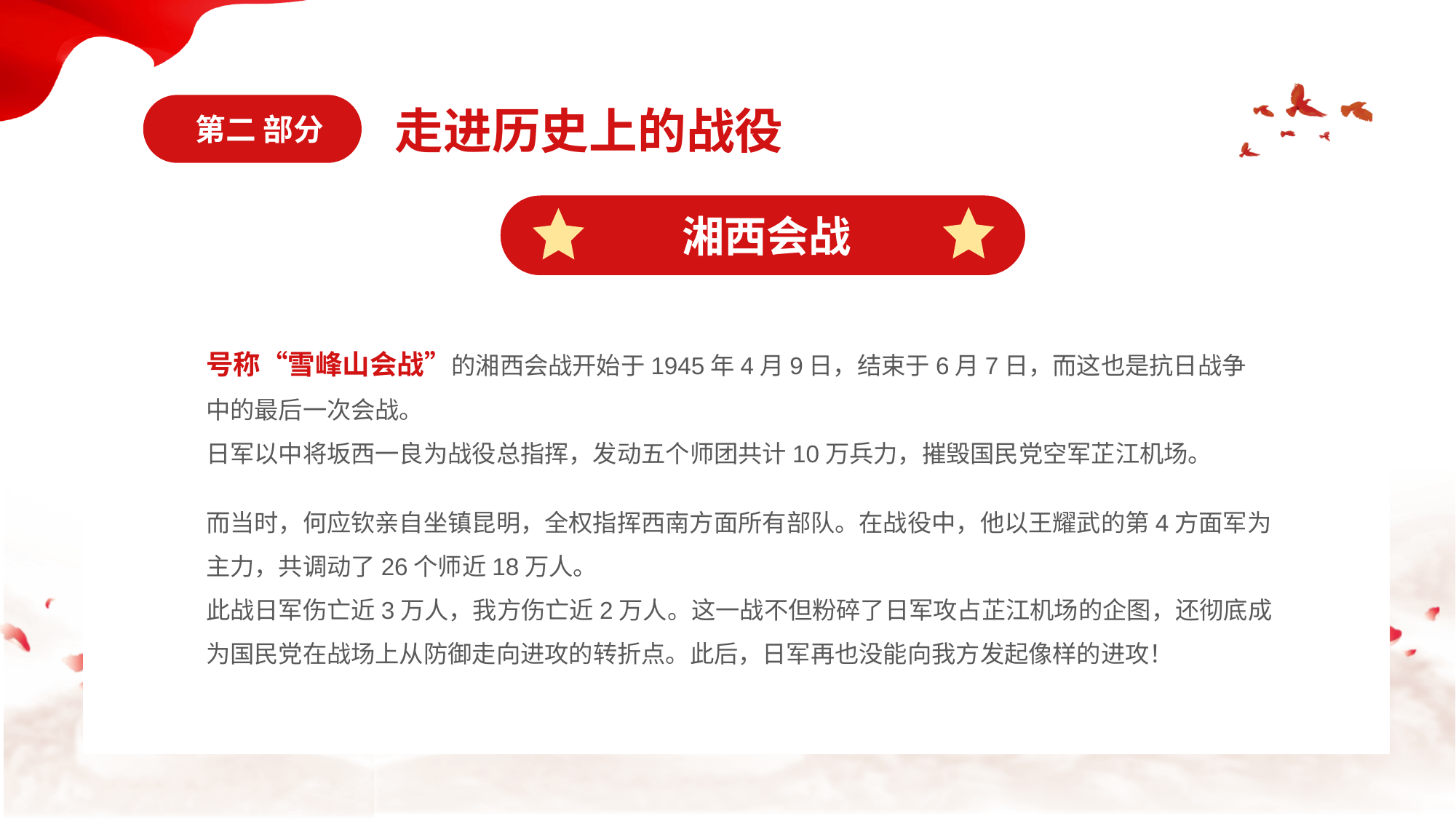

第二 部分
走进历史上的战役

湘西会战

号称“雪峰山会战”的湘西会战开始于1945年4月9日，结束于6月7日，而这也是抗日战争中的最后一次会战。
日军以中将坂西一良为战役总指挥，发动五个师团共计10万兵力，摧毁国民党空军芷江机场。
而当时，何应钦亲自坐镇昆明，全权指挥西南方面所有部队。在战役中，他以王耀武的第4方面军为主力，共调动了26个师近18万人。
此战日军伤亡近3万人，我方伤亡近2万人。这一战不但粉碎了日军攻占芷江机场的企图，还彻底成为国民党在战场上从防御走向进攻的转折点。此后，日军再也没能向我方发起像样的进攻！